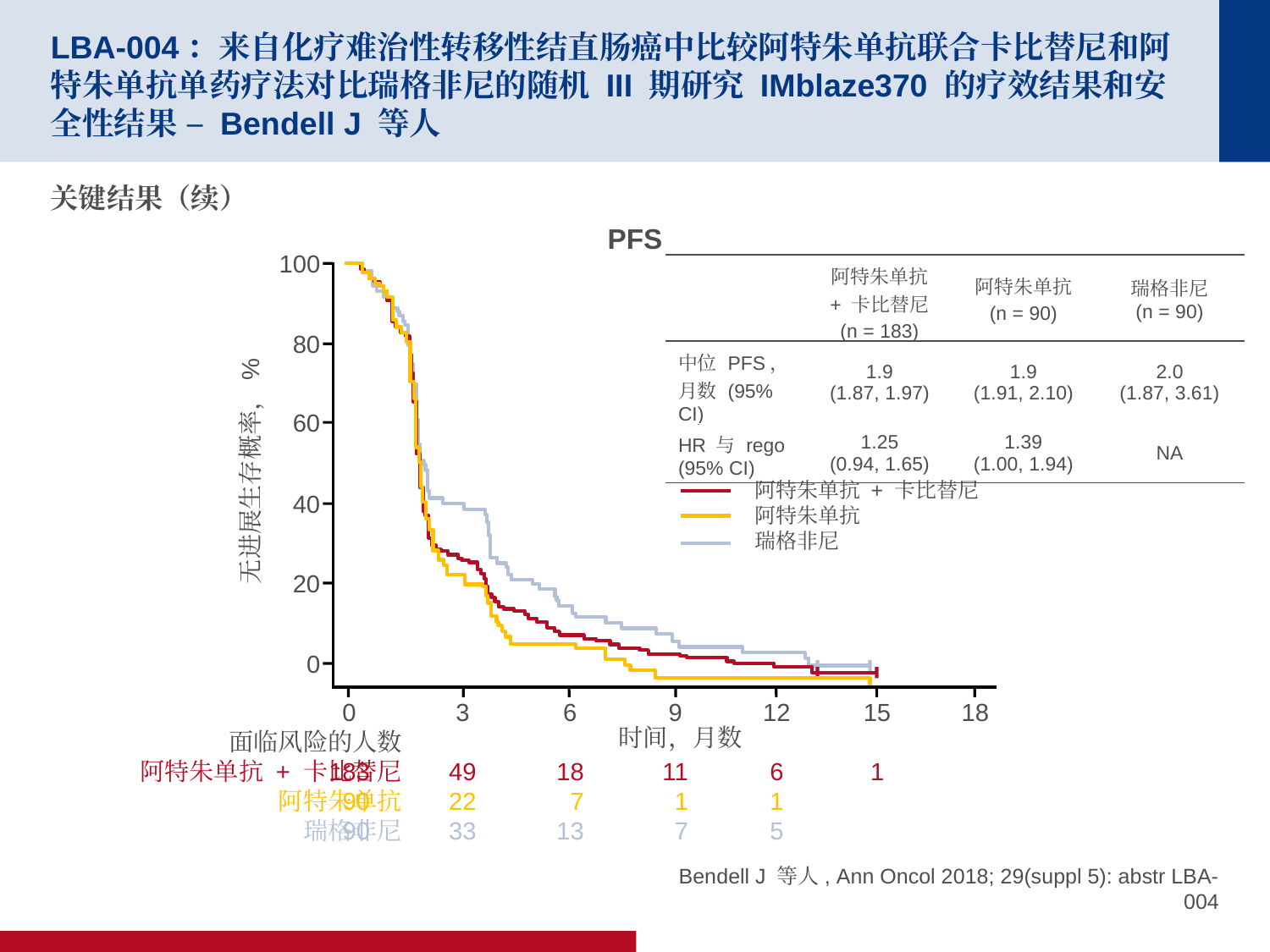

# LBA-004：来自化疗难治性转移性结直肠癌中比较阿特朱单抗联合卡比替尼和阿特朱单抗单药疗法对比瑞格非尼的随机 III 期研究 IMblaze370 的疗效结果和安全性结果 – Bendell J 等人
关键结果（续）
PFS
100
|  | 阿特朱单抗 + 卡比替尼 (n = 183) | 阿特朱单抗 (n = 90) | 瑞格非尼 (n = 90) |
| --- | --- | --- | --- |
| 中位 PFS，月数 (95% CI) | 1.9 (1.87, 1.97) | 1.9 (1.91, 2.10) | 2.0 (1.87, 3.61) |
| HR 与 rego (95% CI) | 1.25 (0.94, 1.65) | 1.39 (1.00, 1.94) | NA |

80

60

无进展生存概率，%
阿特朱单抗 + 卡比替尼
阿特朱单抗
瑞格非尼
40

20

0

9

11
1
7
0

183
90
90
3

49
22
33
6

18
7
13
12

6
1
5
15

1
18

时间，月数
面临风险的人数
阿特朱单抗 + 卡比替尼
阿特朱单抗
瑞格非尼
Bendell J 等人, Ann Oncol 2018; 29(suppl 5): abstr LBA-004